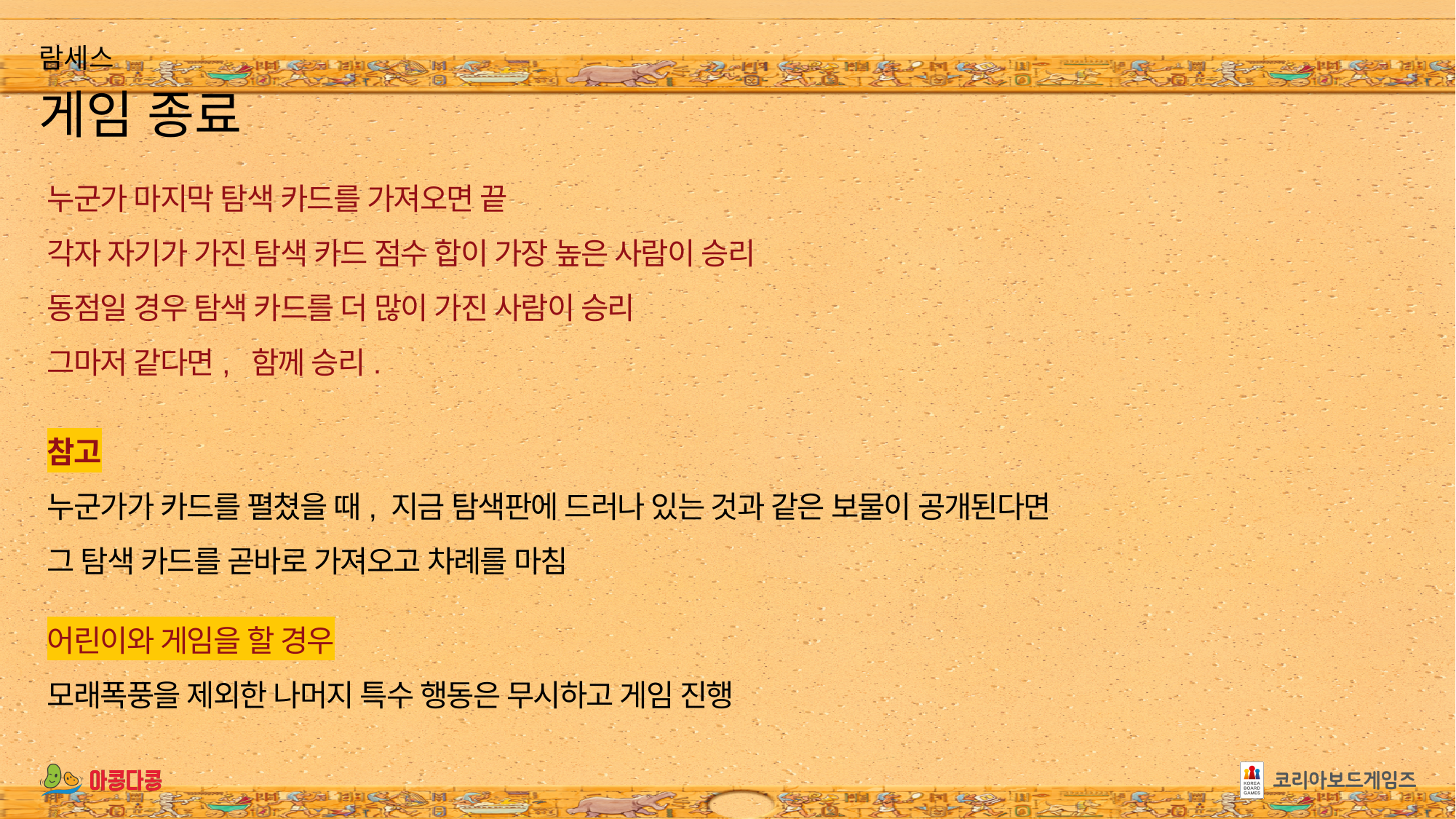

누군가 마지막 탐색 카드를 가져오면 끝
각자 자기가 가진 탐색 카드 점수 합이 가장 높은 사람이 승리
동점일 경우 탐색 카드를 더 많이 가진 사람이 승리
그마저 같다면,  함께 승리.
참고
누군가가 카드를 펼쳤을 때, 지금 탐색판에 드러나 있는 것과 같은 보물이 공개된다면
그 탐색 카드를 곧바로 가져오고 차례를 마침

어린이와 게임을 할 경우
모래폭풍을 제외한 나머지 특수 행동은 무시하고 게임 진행